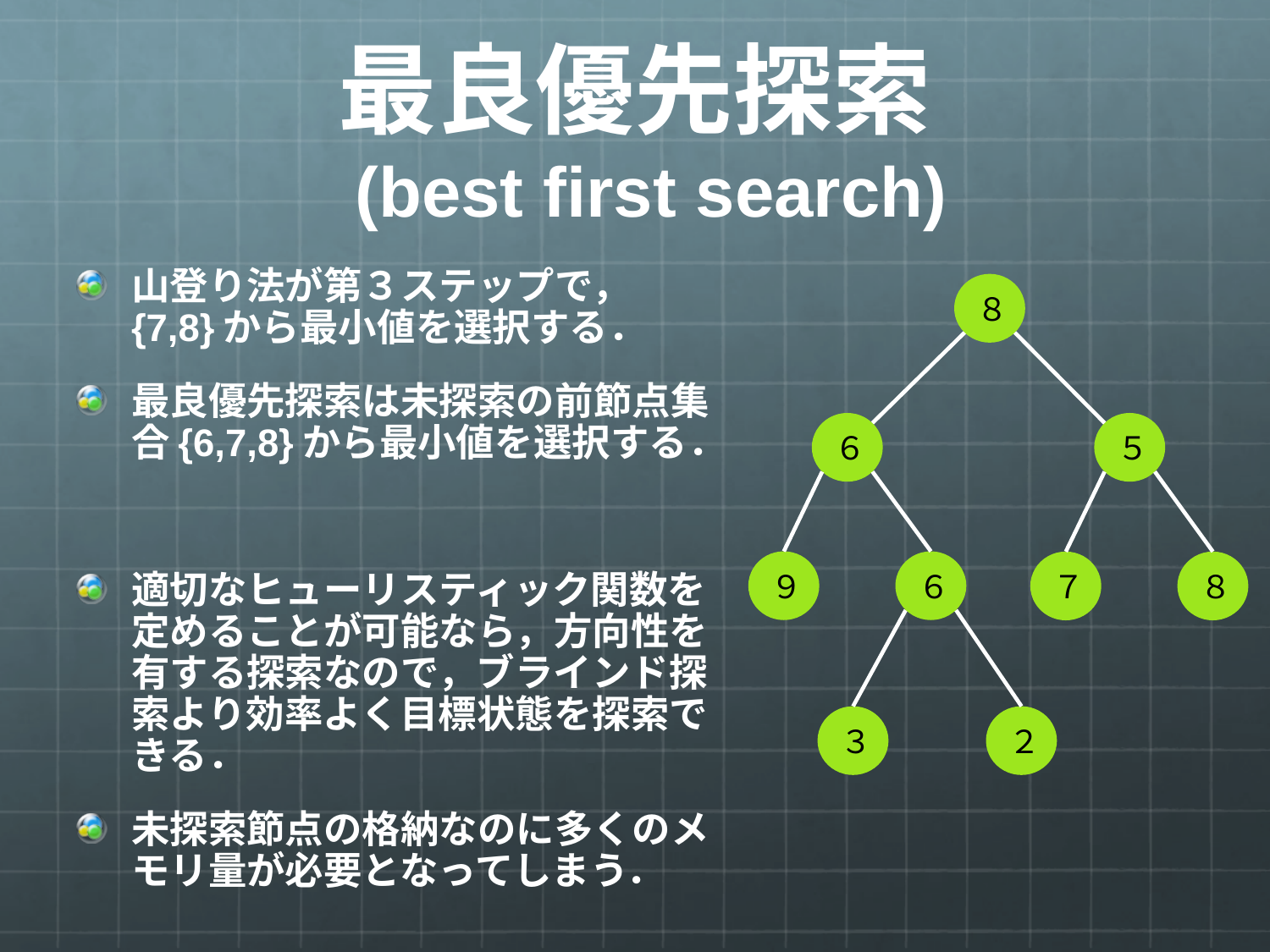

# 最良優先探索 (best first search)
山登り法が第３ステップで，{7,8}から最小値を選択する．
最良優先探索は未探索の前節点集合{6,7,8}から最小値を選択する．

適切なヒューリスティック関数を定めることが可能なら，方向性を有する探索なので，ブラインド探索より効率よく目標状態を探索できる．
未探索節点の格納なのに多くのメモリ量が必要となってしまう．
８
６
５
９
６
７
８
３
２